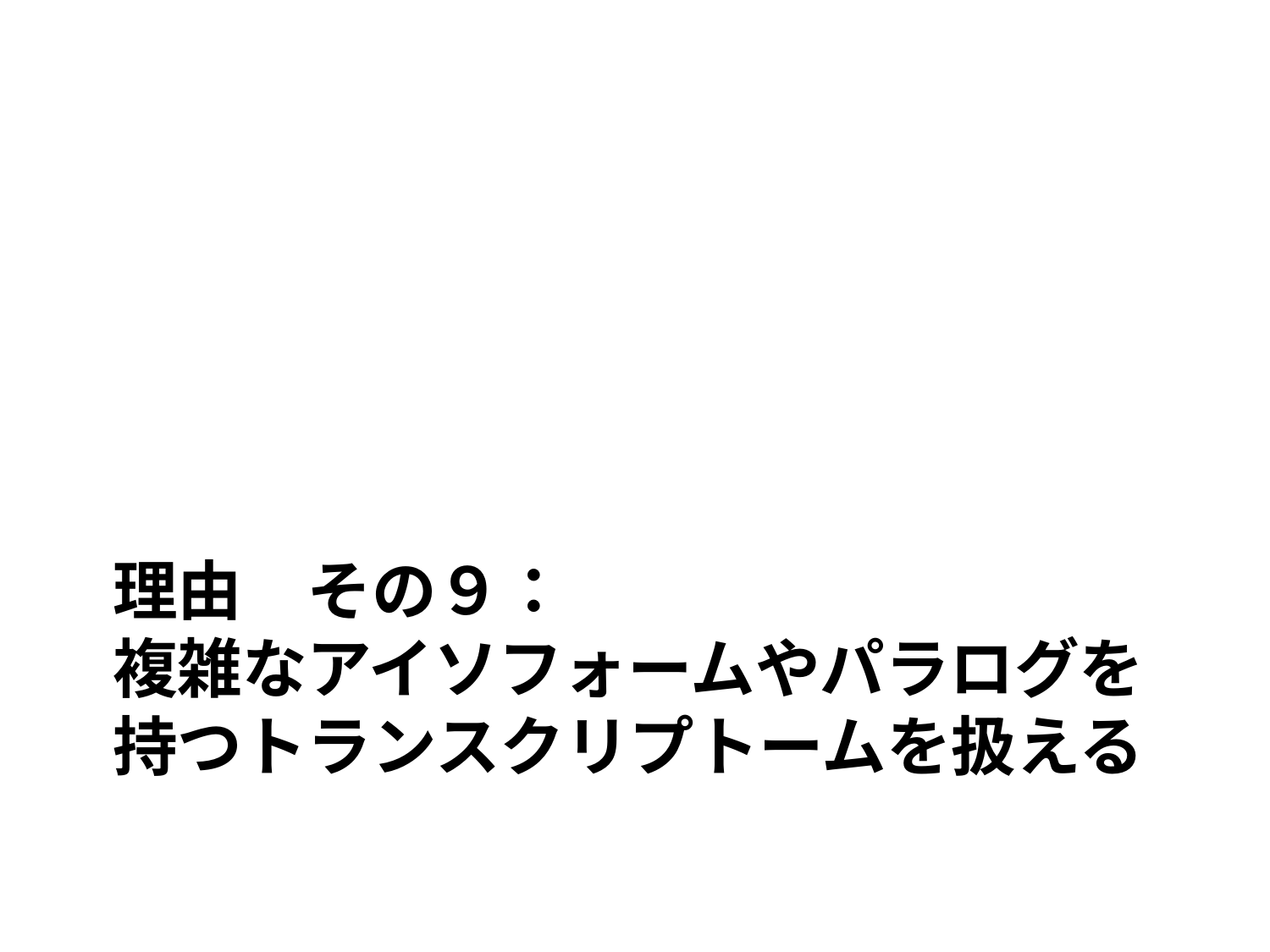

# 理由　その９： 複雑なアイソフォームやパラログを 持つトランスクリプトームを扱える